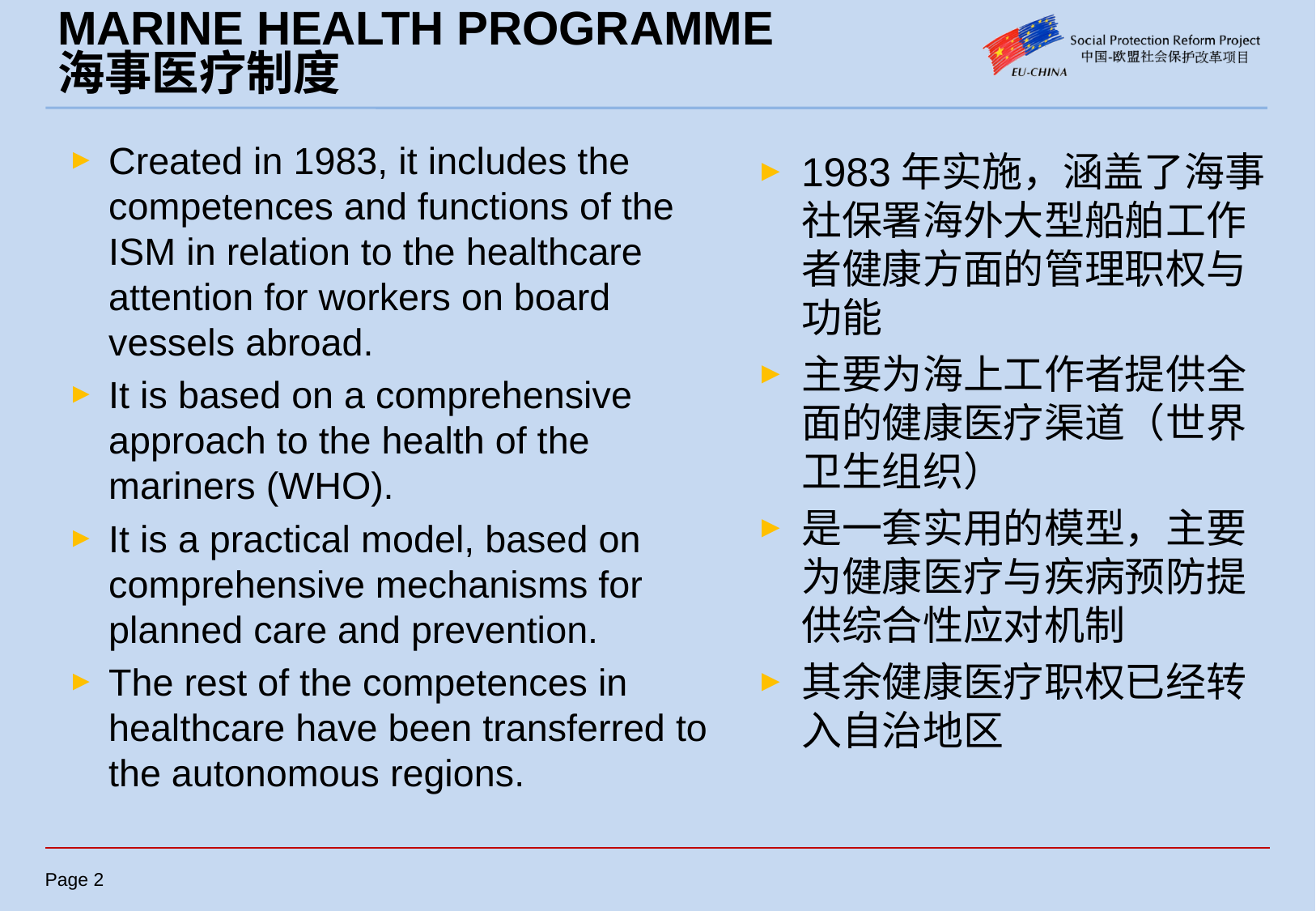

# MARINE HEALTH PROGRAMME 海事医疗制度

Created in 1983, it includes the competences and functions of the ISM in relation to the healthcare attention for workers on board vessels abroad.
It is based on a comprehensive approach to the health of the mariners (WHO).
It is a practical model, based on comprehensive mechanisms for planned care and prevention.
The rest of the competences in healthcare have been transferred to the autonomous regions.

1983年实施，涵盖了海事社保署海外大型船舶工作者健康方面的管理职权与功能
主要为海上工作者提供全面的健康医疗渠道（世界卫生组织）
是一套实用的模型，主要为健康医疗与疾病预防提供综合性应对机制
其余健康医疗职权已经转入自治地区